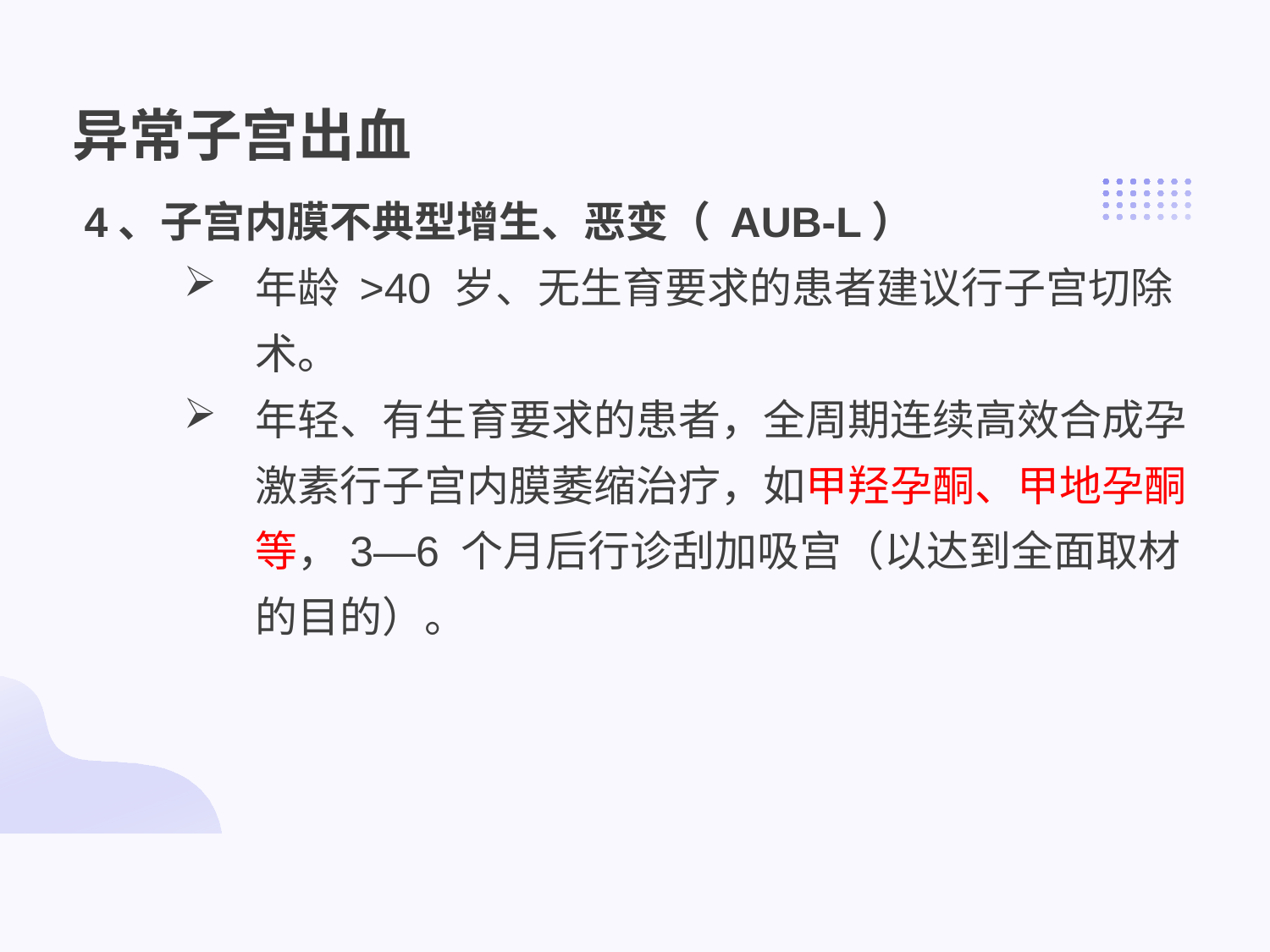

# 异常子宫出血
 4、子宫内膜不典型增生、恶变（ AUB-L）
年龄 >40 岁、无生育要求的患者建议行子宫切除术。
年轻、有生育要求的患者，全周期连续高效合成孕激素行子宫内膜萎缩治疗，如甲羟孕酮、甲地孕酮等，3—6 个月后行诊刮加吸宫（以达到全面取材的目的）。